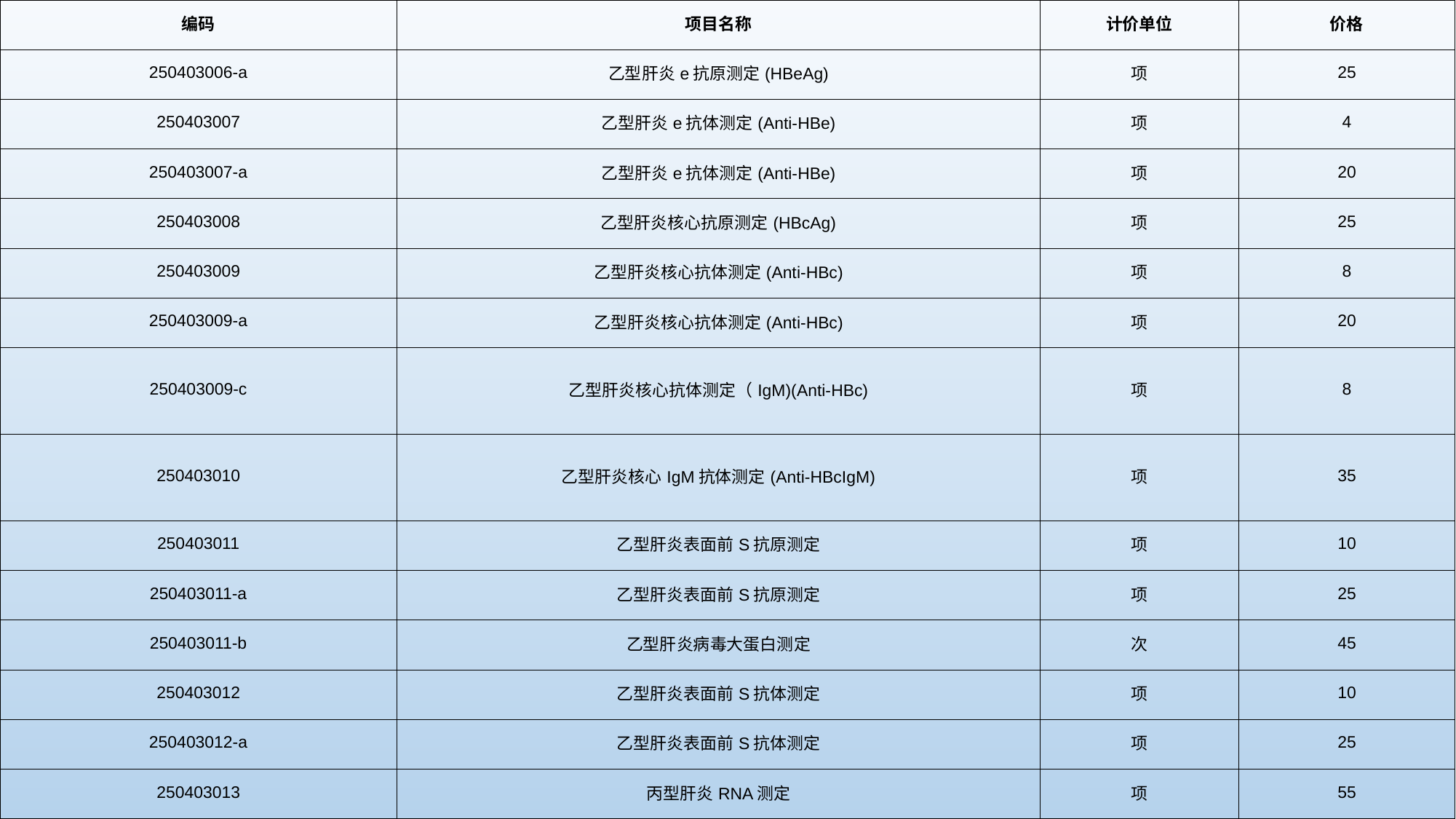

| 编码 | 项目名称 | 计价单位 | 价格 |
| --- | --- | --- | --- |
| 250403006-a | 乙型肝炎e抗原测定(HBeAg) | 项 | 25 |
| 250403007 | 乙型肝炎e抗体测定(Anti-HBe) | 项 | 4 |
| 250403007-a | 乙型肝炎e抗体测定(Anti-HBe) | 项 | 20 |
| 250403008 | 乙型肝炎核心抗原测定(HBcAg) | 项 | 25 |
| 250403009 | 乙型肝炎核心抗体测定(Anti-HBc) | 项 | 8 |
| 250403009-a | 乙型肝炎核心抗体测定(Anti-HBc) | 项 | 20 |
| 250403009-c | 乙型肝炎核心抗体测定（IgM)(Anti-HBc) | 项 | 8 |
| 250403010 | 乙型肝炎核心IgM抗体测定(Anti-HBcIgM) | 项 | 35 |
| 250403011 | 乙型肝炎表面前S抗原测定 | 项 | 10 |
| 250403011-a | 乙型肝炎表面前S抗原测定 | 项 | 25 |
| 250403011-b | 乙型肝炎病毒大蛋白测定 | 次 | 45 |
| 250403012 | 乙型肝炎表面前S抗体测定 | 项 | 10 |
| 250403012-a | 乙型肝炎表面前S抗体测定 | 项 | 25 |
| 250403013 | 丙型肝炎RNA测定 | 项 | 55 |